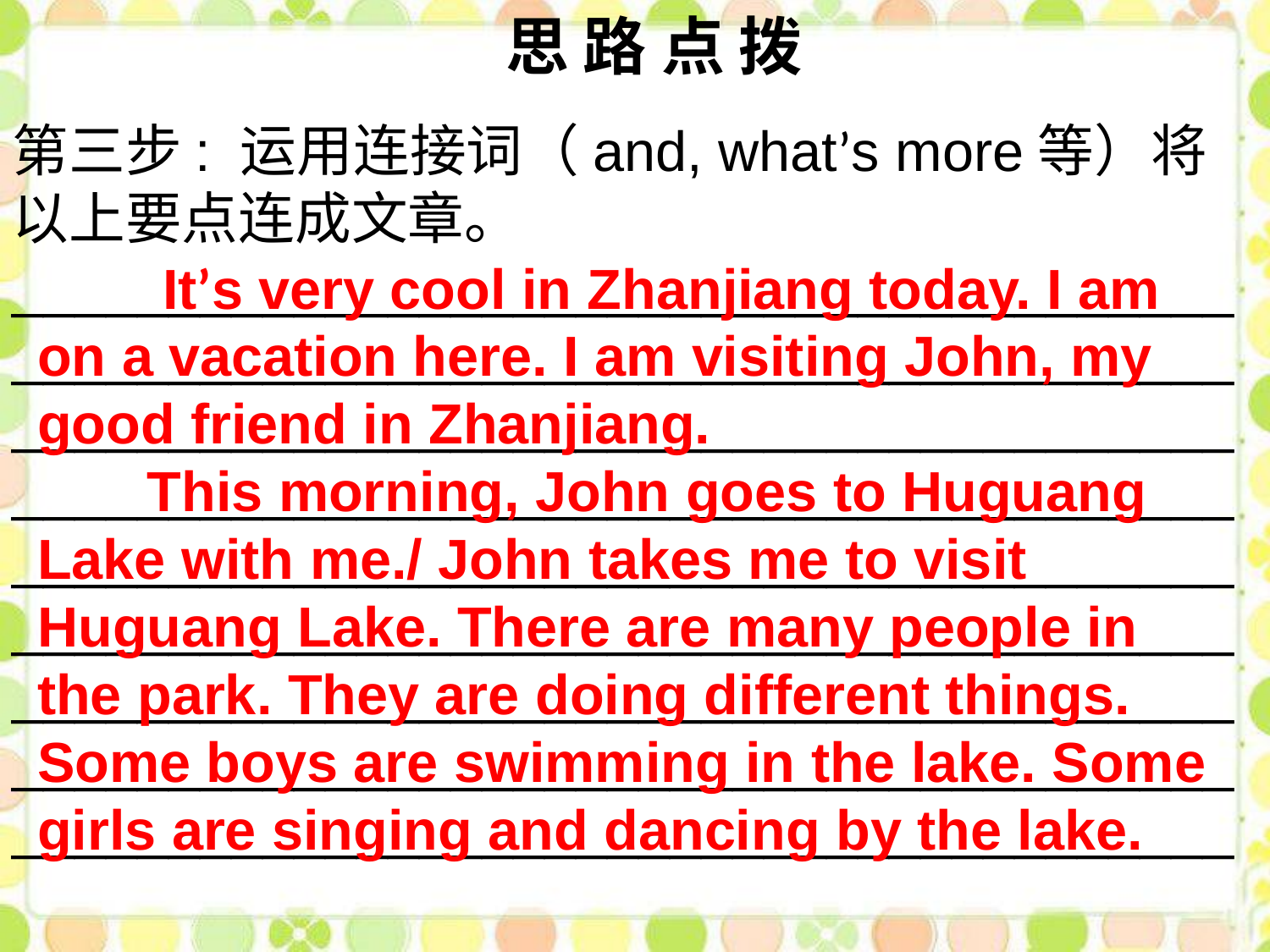

思 路 点 拨
第三步: 运用连接词（and, what’s more等）将以上要点连成文章。
______________________________________________________________________________
______________________________________________________________________________
______________________________________________________________________________
_____________________________________________________________________________________________________________________
        It’s very cool in Zhanjiang today. I am on a vacation here. I am visiting John, my good friend in Zhanjiang.
       This morning, John goes to Huguang Lake with me./ John takes me to visit Huguang Lake. There are many people in the park. They are doing different things. Some boys are swimming in the lake. Some girls are singing and dancing by the lake.